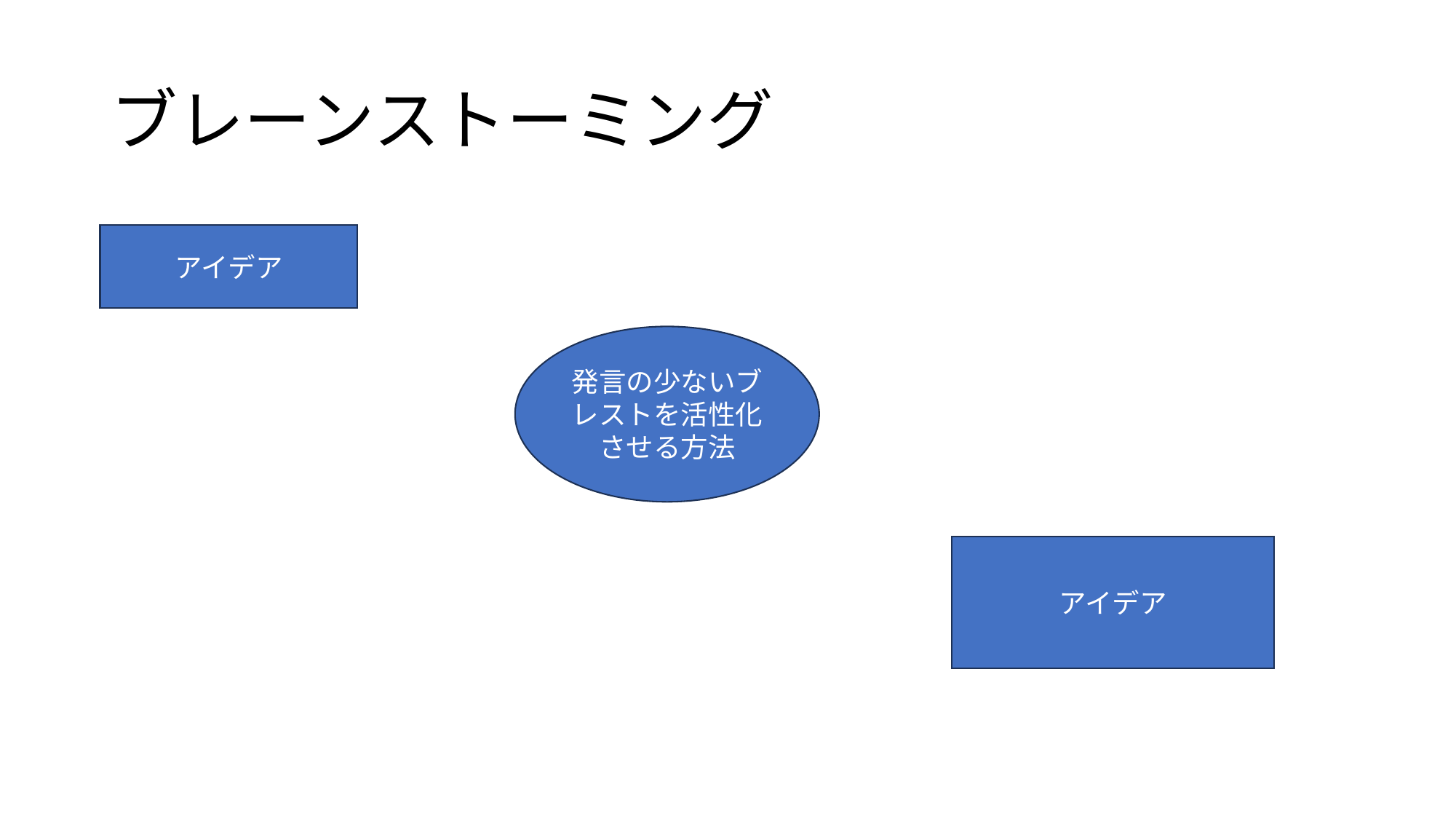

# ブレーンストーミング
アイデア
発言の少ないブレストを活性化させる方法
アイデア